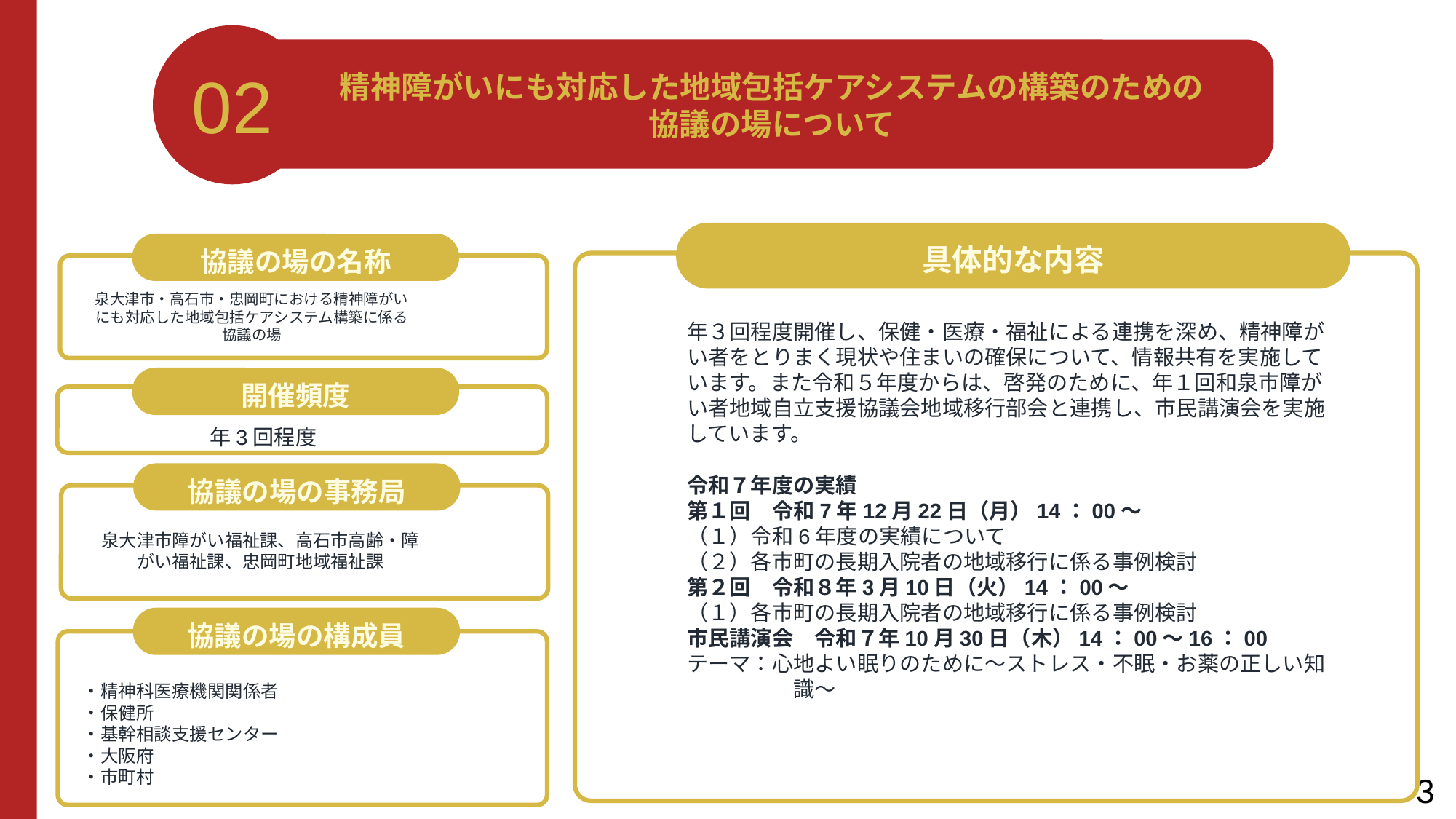

02

精神障がいにも対応した地域包括ケアシステムの構築のための
協議の場について
具体的な内容
協議の場の名称

泉大津市・高石市・忠岡町における精神障がいにも対応した地域包括ケアシステム構築に係る協議の場
年３回程度開催し、保健・医療・福祉による連携を深め、精神障がい者をとりまく現状や住まいの確保について、情報共有を実施しています。また令和５年度からは、啓発のために、年１回和泉市障がい者地域自立支援協議会地域移行部会と連携し、市民講演会を実施しています。

令和７年度の実績
第１回　令和7年12月22日（月）14：00～
（１）令和6年度の実績について
（２）各市町の長期入院者の地域移行に係る事例検討
第２回　令和８年3月10日（火）14：00～
（１）各市町の長期入院者の地域移行に係る事例検討
市民講演会　令和７年10月30日（木）14：00～16：00
テーマ：心地よい眠りのために～ストレス・不眠・お薬の正しい知　　　　　識～
開催頻度

年3回程度
協議の場の事務局

泉大津市障がい福祉課、高石市高齢・障がい福祉課、忠岡町地域福祉課
協議の場の構成員

・精神科医療機関関係者
・保健所
・基幹相談支援センター
・大阪府
・市町村